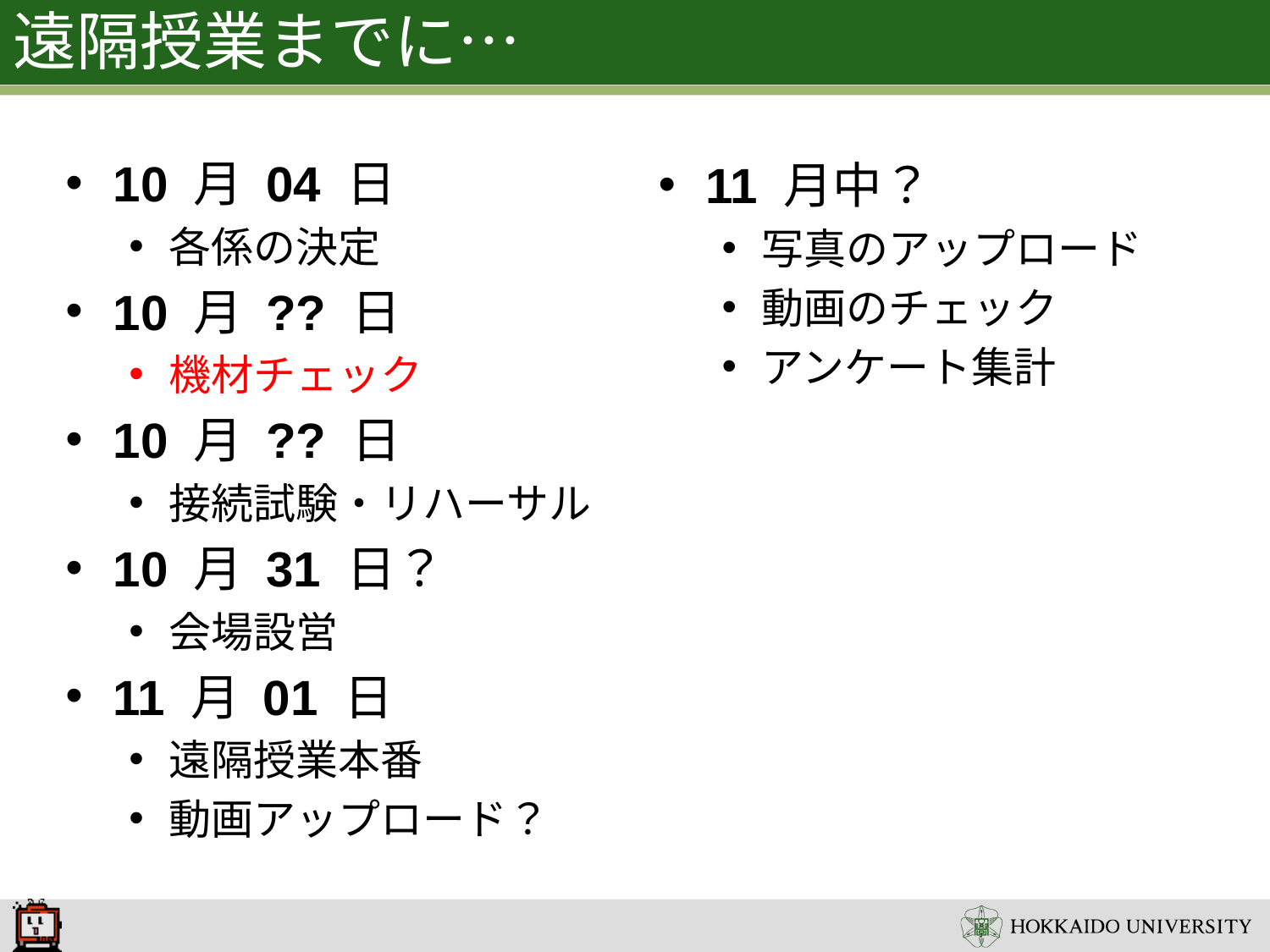

# 遠隔授業までに…
10 月 04 日
各係の決定
10 月 ?? 日
機材チェック
10 月 ?? 日
接続試験・リハーサル
10 月 31 日？
会場設営
11 月 01 日
遠隔授業本番
動画アップロード？
11 月中？
写真のアップロード
動画のチェック
アンケート集計